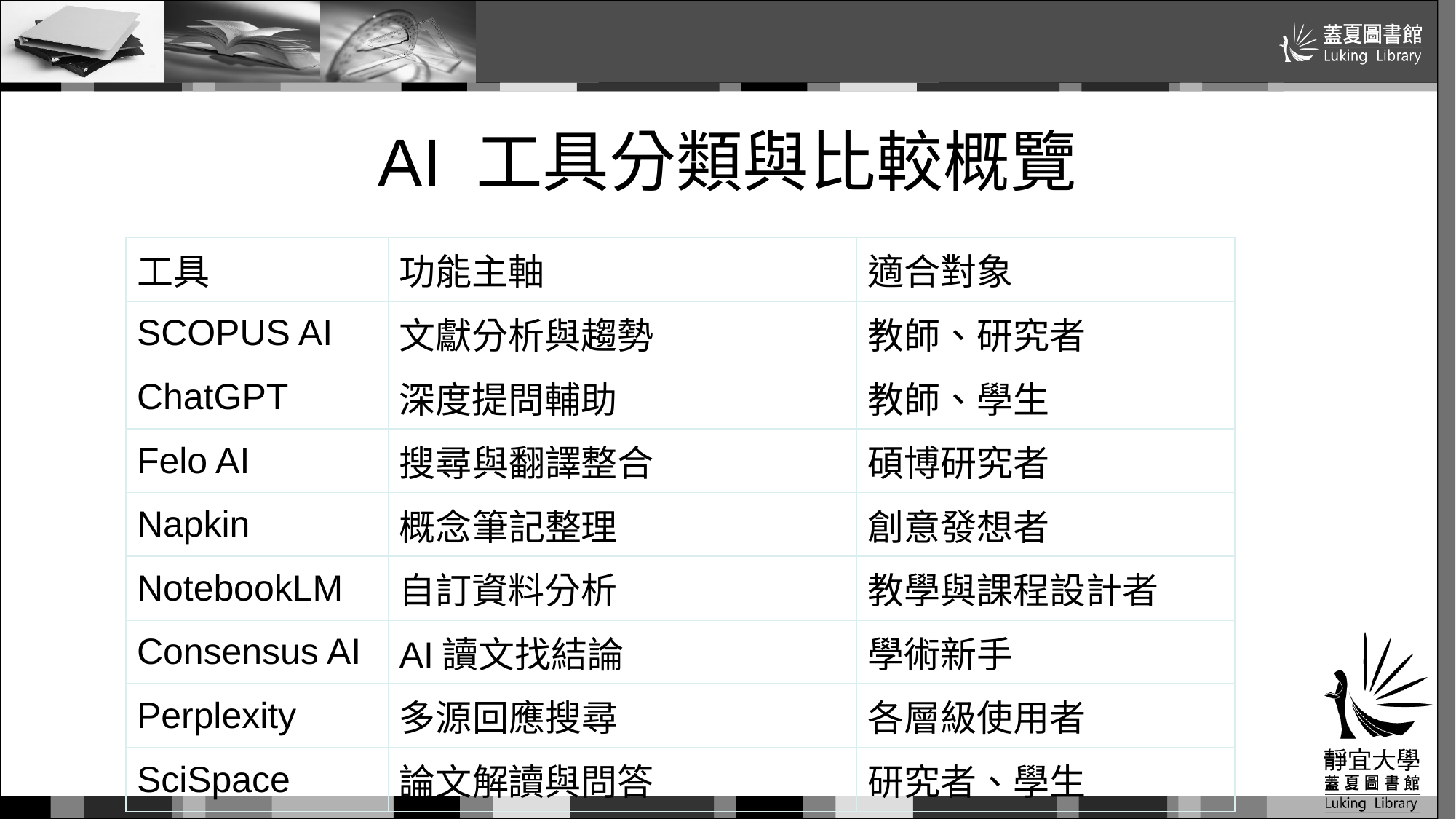

# AI 工具分類與比較概覽
| 工具 | 功能主軸 | 適合對象 |
| --- | --- | --- |
| SCOPUS AI | 文獻分析與趨勢 | 教師、研究者 |
| ChatGPT | 深度提問輔助 | 教師、學生 |
| Felo AI | 搜尋與翻譯整合 | 碩博研究者 |
| Napkin | 概念筆記整理 | 創意發想者 |
| NotebookLM | 自訂資料分析 | 教學與課程設計者 |
| Consensus AI | AI讀文找結論 | 學術新手 |
| Perplexity | 多源回應搜尋 | 各層級使用者 |
| SciSpace | 論文解讀與問答 | 研究者、學生 |